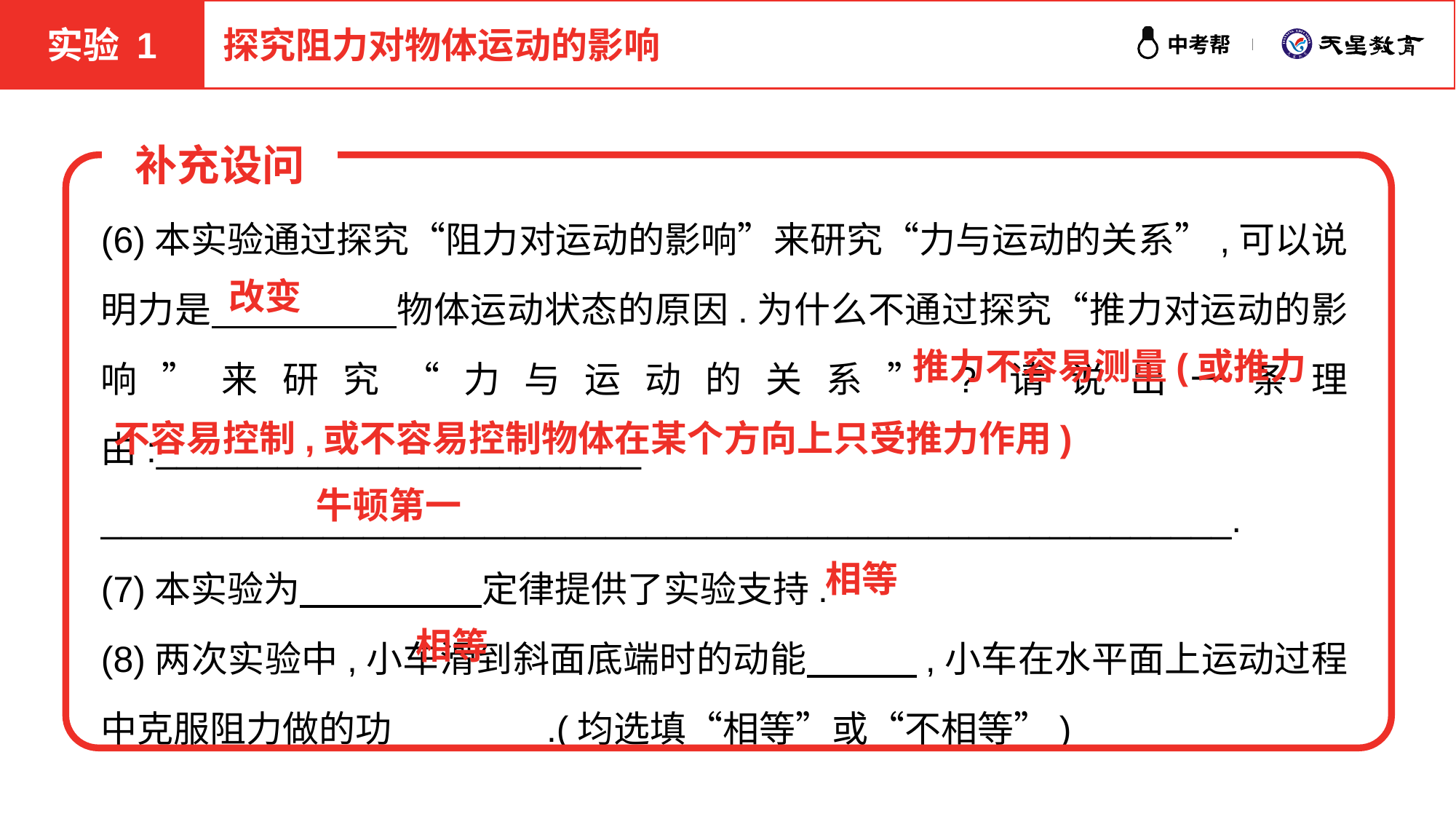

实验 1
探究阻力对物体运动的影响
补充设问

(6)本实验通过探究“阻力对运动的影响”来研究“力与运动的关系”,可以说明力是　　　　　物体运动状态的原因.为什么不通过探究“推力对运动的影响”来研究“力与运动的关系”?请说出一条理由:________________________
________________________________________________________.
(7)本实验为　　　　　定律提供了实验支持.
(8)两次实验中,小车滑到斜面底端时的动能　　　,小车在水平面上运动过程中克服阻力做的功　　　　.(均选填“相等”或“不相等”)
改变
推力不容易测量(或推力
不容易控制,或不容易控制物体在某个方向上只受推力作用)
牛顿第一
相等
相等